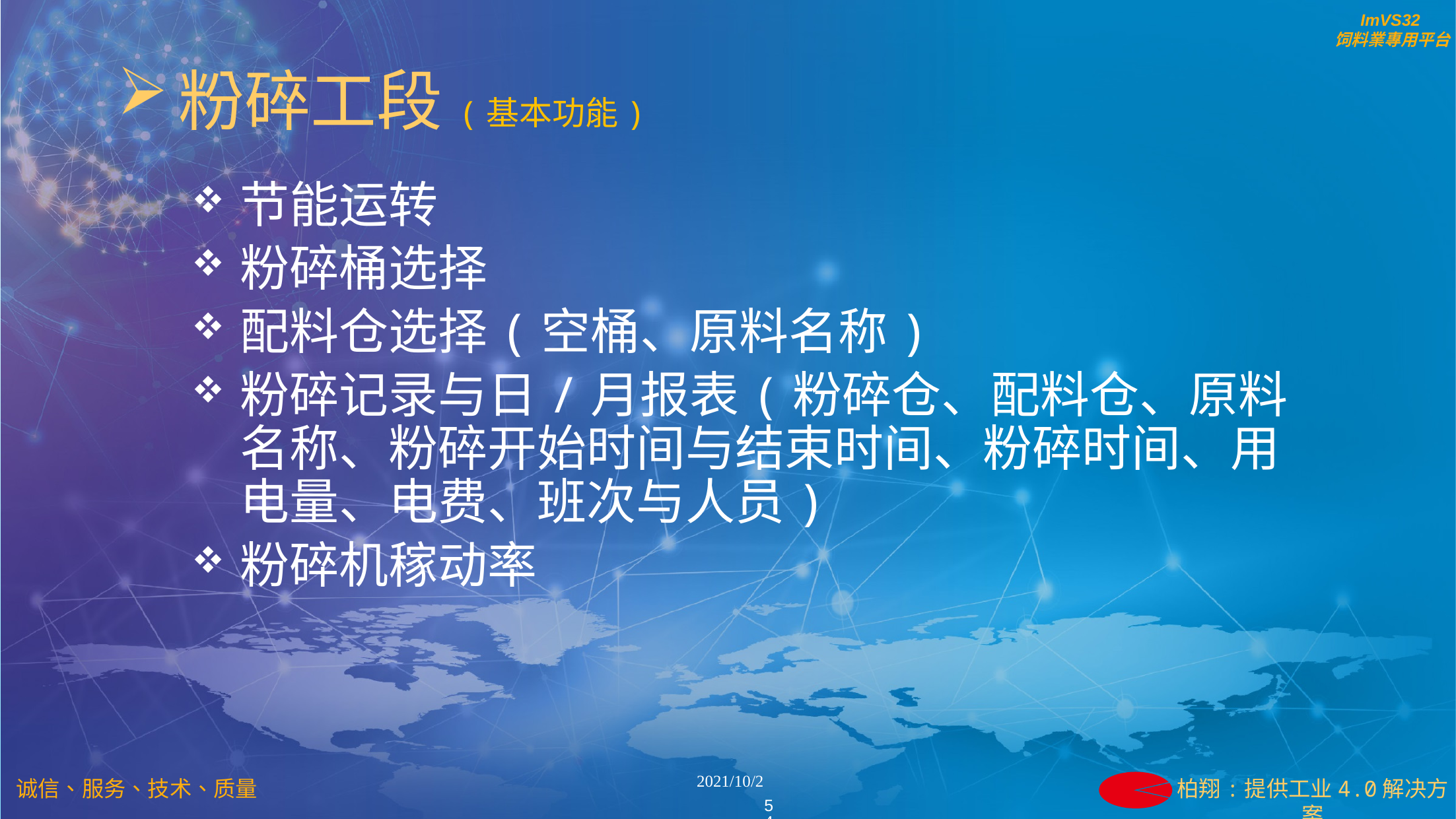

粉碎工段(基本功能)
节能运转
粉碎桶选择
配料仓选择(空桶、原料名称)
粉碎记录与日/月报表(粉碎仓、配料仓、原料名称、粉碎开始时间与结束时间、粉碎时间、用电量、电费、班次与人员)
粉碎机稼动率

54